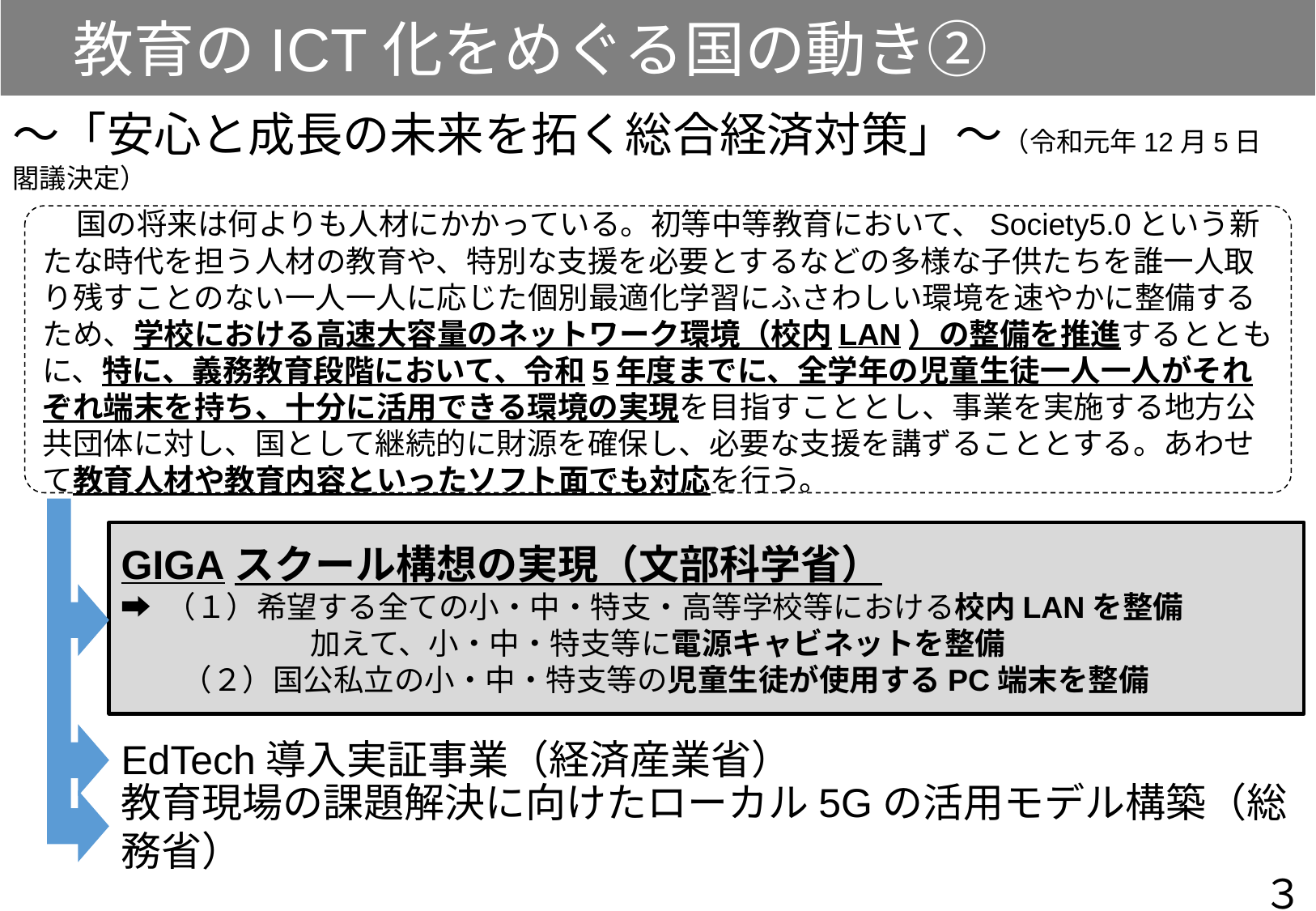

教育のICT化をめぐる国の動き②
～「安心と成長の未来を拓く総合経済対策」～（令和元年12月5日　閣議決定）
　国の将来は何よりも人材にかかっている。初等中等教育において、Society5.0という新たな時代を担う人材の教育や、特別な支援を必要とするなどの多様な子供たちを誰一人取り残すことのない一人一人に応じた個別最適化学習にふさわしい環境を速やかに整備するため、学校における高速大容量のネットワーク環境（校内LAN）の整備を推進するとともに、特に、義務教育段階において、令和5年度までに、全学年の児童生徒一人一人がそれぞれ端末を持ち、十分に活用できる環境の実現を目指すこととし、事業を実施する地方公共団体に対し、国として継続的に財源を確保し、必要な支援を講ずることとする。あわせて教育人材や教育内容といったソフト面でも対応を行う。

GIGAスクール構想の実現（文部科学省）
➡ （１）希望する全ての小・中・特支・高等学校等における校内LANを整備
　　　　　　 加えて、小・中・特支等に電源キャビネットを整備
　　（２）国公私立の小・中・特支等の児童生徒が使用するPC端末を整備

EdTech導入実証事業（経済産業省）

教育現場の課題解決に向けたローカル5Gの活用モデル構築（総務省）

３